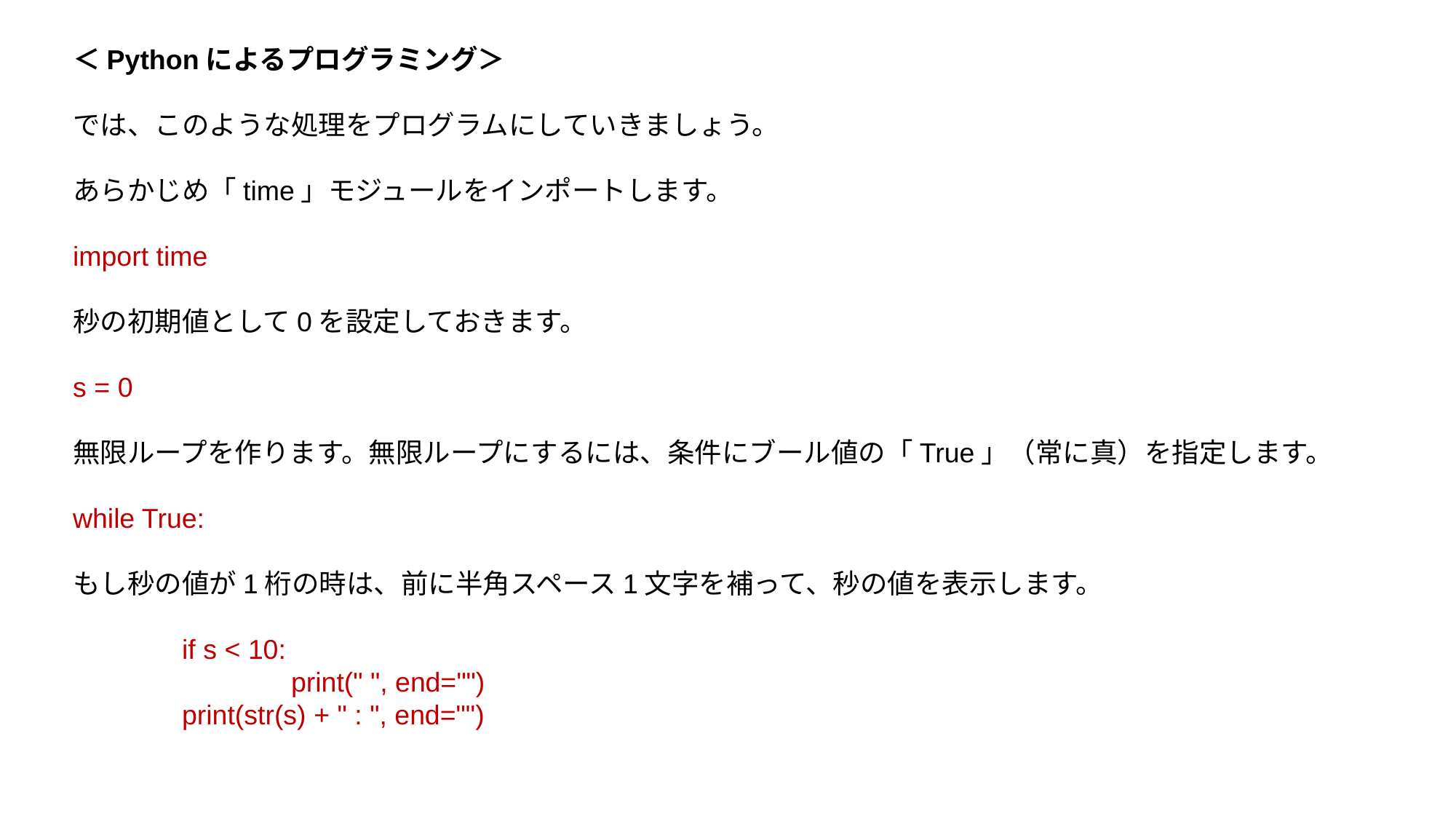

＜Pythonによるプログラミング＞

では、このような処理をプログラムにしていきましょう。

あらかじめ「time」モジュールをインポートします。

import time

秒の初期値として0を設定しておきます。

s = 0

無限ループを作ります。無限ループにするには、条件にブール値の「True」（常に真）を指定します。

while True:

もし秒の値が1桁の時は、前に半角スペース1文字を補って、秒の値を表示します。

	if s < 10:
		print(" ", end="")
	print(str(s) + " : ", end="")